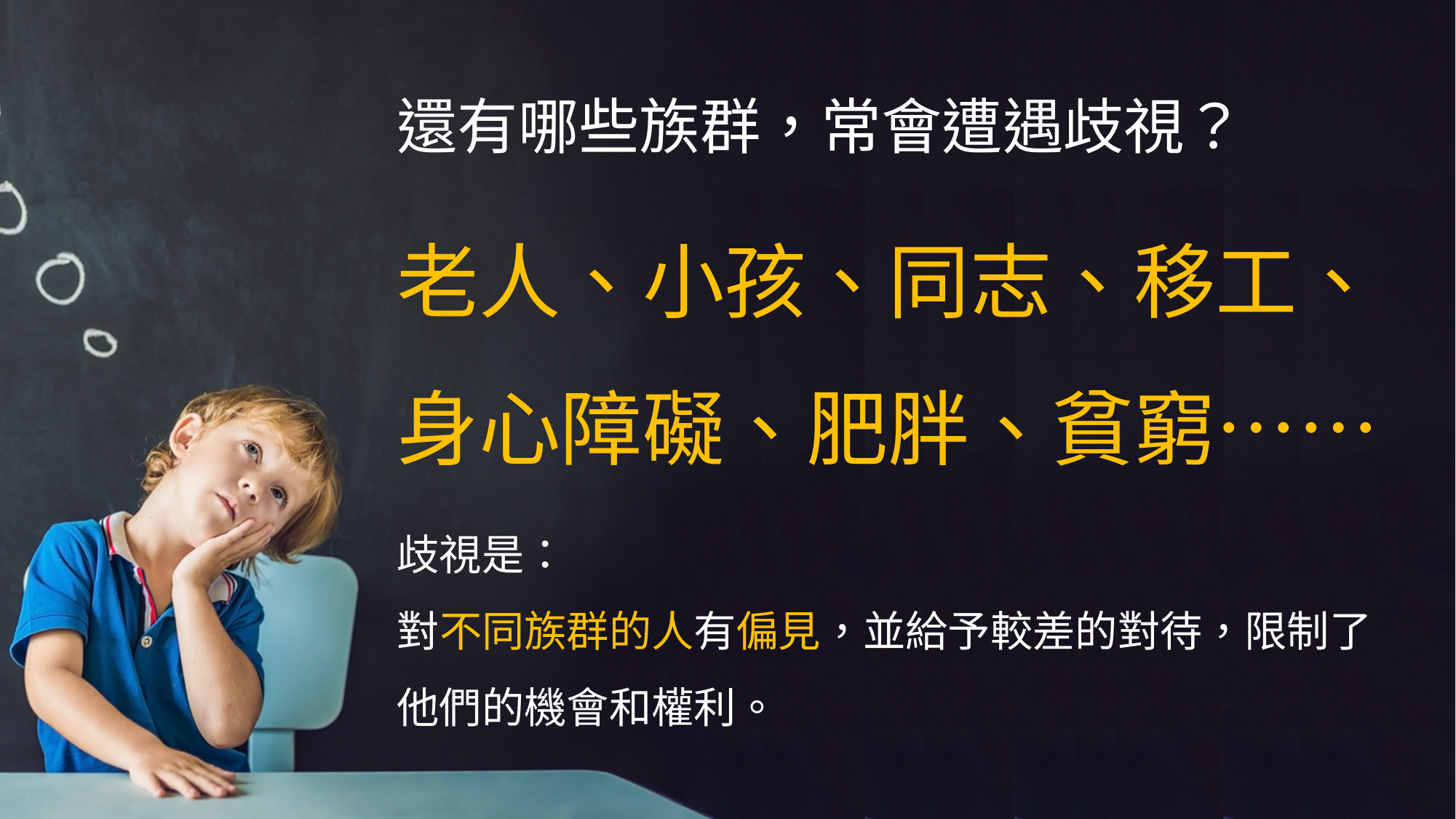

還有哪些族群，常會遭遇歧視？
老人、小孩、同志、移工、身心障礙、肥胖、貧窮……
歧視是：
對不同族群的人有偏見，並給予較差的對待，限制了他們的機會和權利。